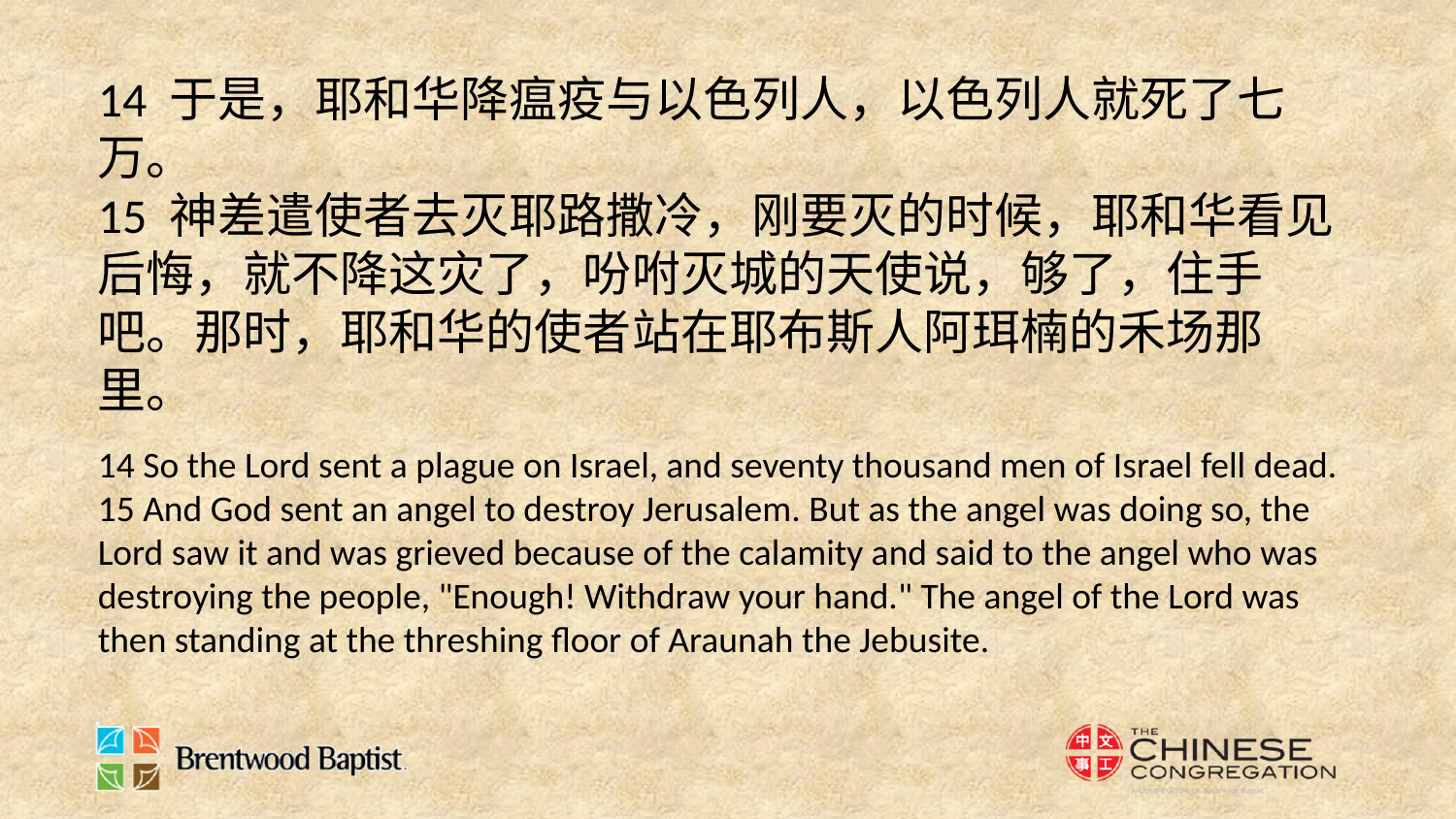

14 于是，耶和华降瘟疫与以色列人，以色列人就死了七万。
15 神差遣使者去灭耶路撒冷，刚要灭的时候，耶和华看见后悔，就不降这灾了，吩咐灭城的天使说，够了，住手吧。那时，耶和华的使者站在耶布斯人阿珥楠的禾场那里。

14 So the Lord sent a plague on Israel, and seventy thousand men of Israel fell dead.
15 And God sent an angel to destroy Jerusalem. But as the angel was doing so, the Lord saw it and was grieved because of the calamity and said to the angel who was destroying the people, "Enough! Withdraw your hand." The angel of the Lord was then standing at the threshing floor of Araunah the Jebusite.